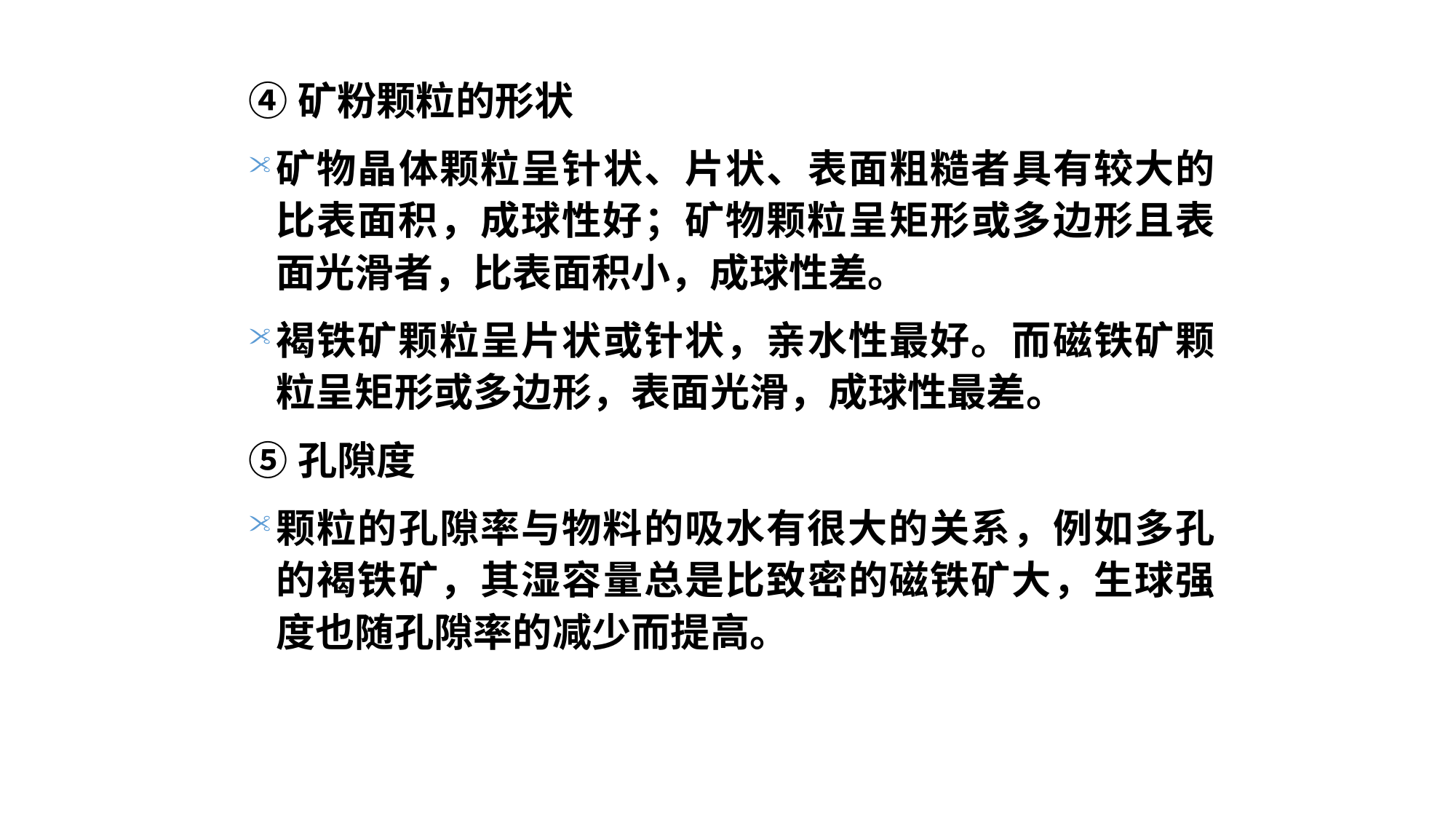

④矿粉颗粒的形状
矿物晶体颗粒呈针状、片状、表面粗糙者具有较大的比表面积，成球性好；矿物颗粒呈矩形或多边形且表面光滑者，比表面积小，成球性差。
褐铁矿颗粒呈片状或针状，亲水性最好。而磁铁矿颗粒呈矩形或多边形，表面光滑，成球性最差。
⑤孔隙度
颗粒的孔隙率与物料的吸水有很大的关系，例如多孔的褐铁矿，其湿容量总是比致密的磁铁矿大，生球强度也随孔隙率的减少而提高。

24